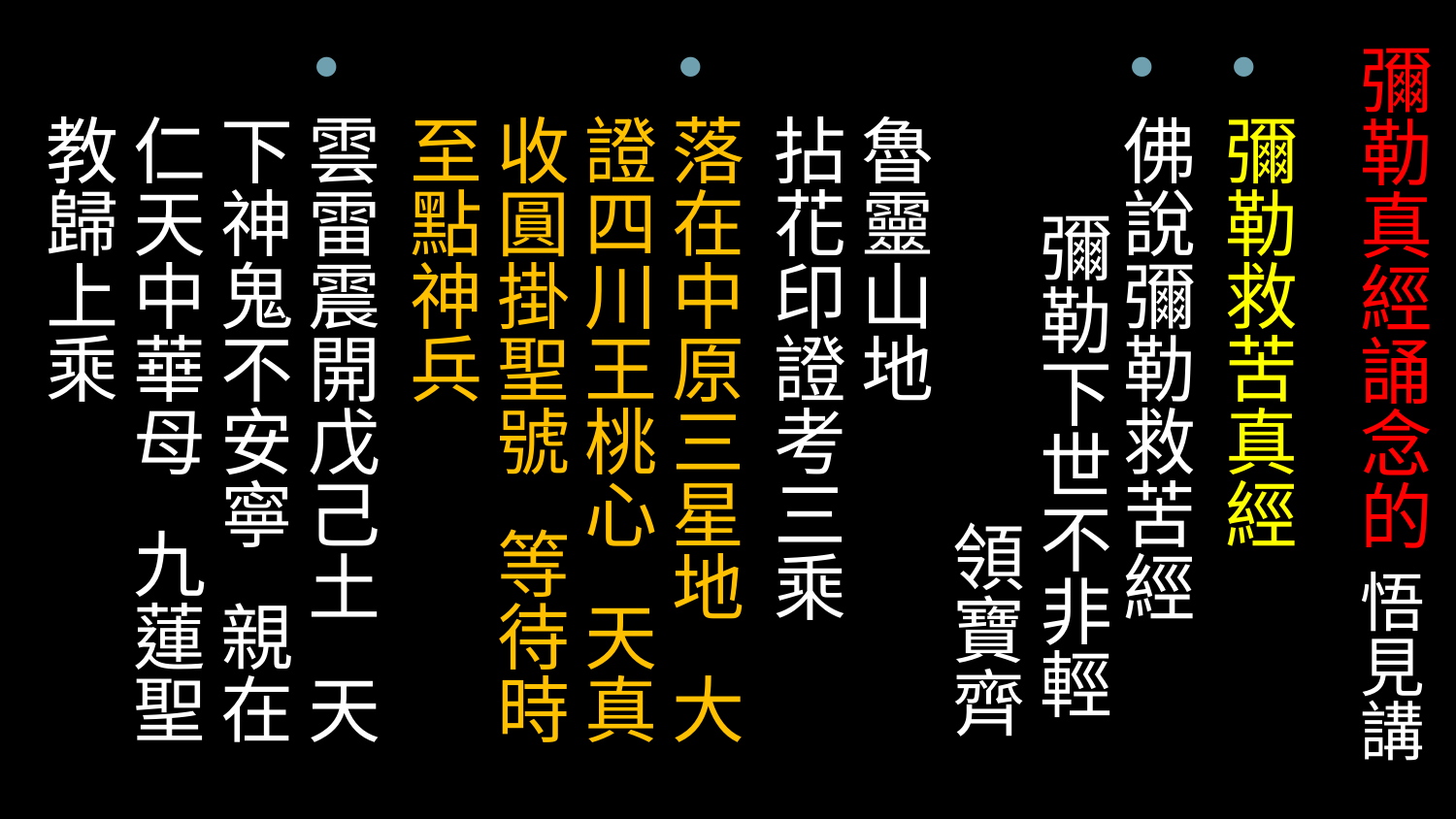

# 彌勒真經誦念的 悟見講
彌勒救苦真經
佛說彌勒救苦經                彌勒下世不非輕                             領寶齊魯靈山地                       拈花印證考三乘
落在中原三星地   大證四川王桃心   天真收圓掛聖號   等待時至點神兵
雲雷震開戊己土   天下神鬼不安寧   親在仁天中華母   九蓮聖教歸上乘